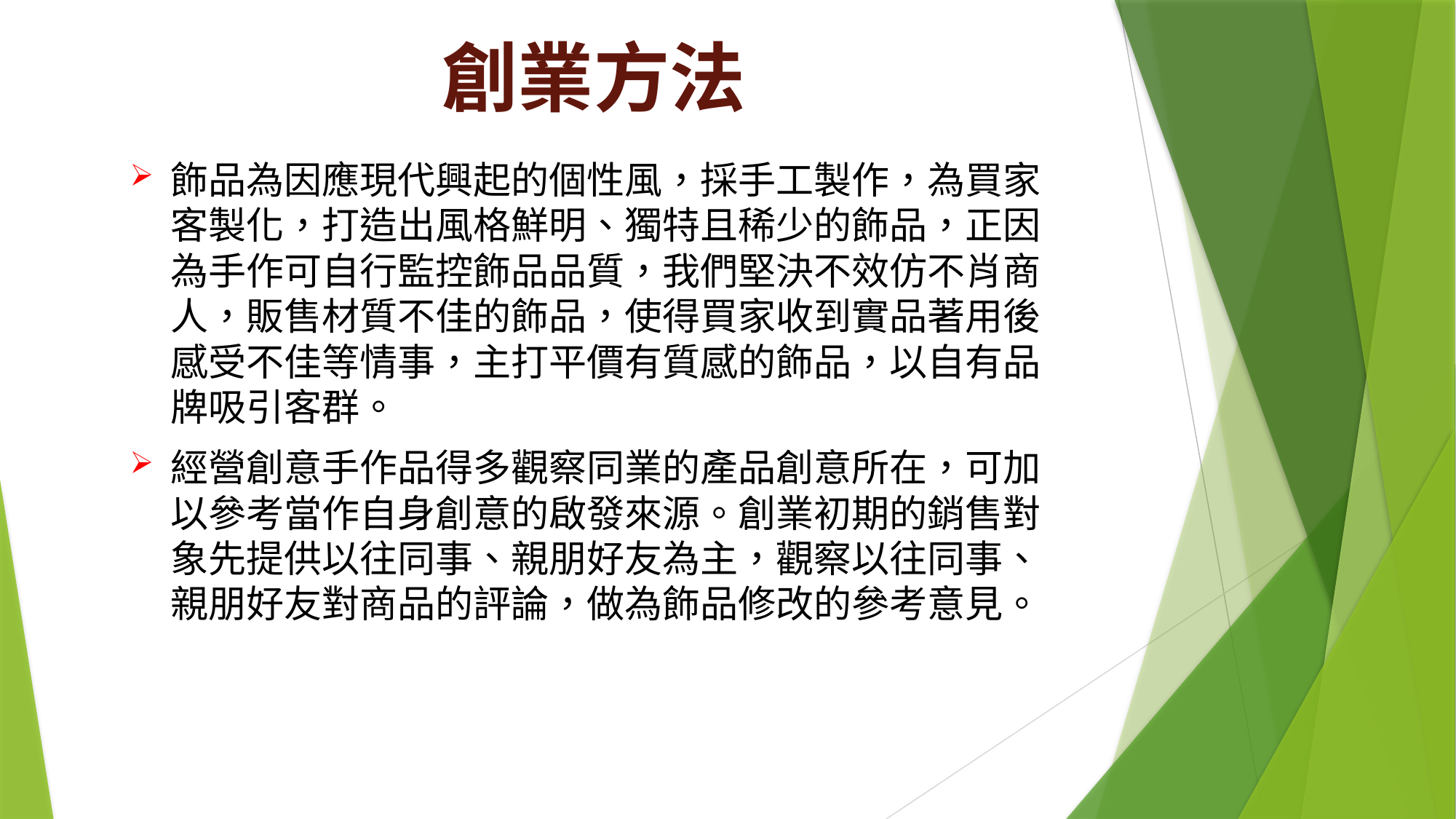

# 創業方法
飾品為因應現代興起的個性風，採手工製作，為買家客製化，打造出風格鮮明、獨特且稀少的飾品，正因為手作可自行監控飾品品質，我們堅決不效仿不肖商人，販售材質不佳的飾品，使得買家收到實品著用後感受不佳等情事，主打平價有質感的飾品，以自有品牌吸引客群。
經營創意手作品得多觀察同業的產品創意所在，可加以參考當作自身創意的啟發來源。創業初期的銷售對象先提供以往同事、親朋好友為主，觀察以往同事、親朋好友對商品的評論，做為飾品修改的參考意見。